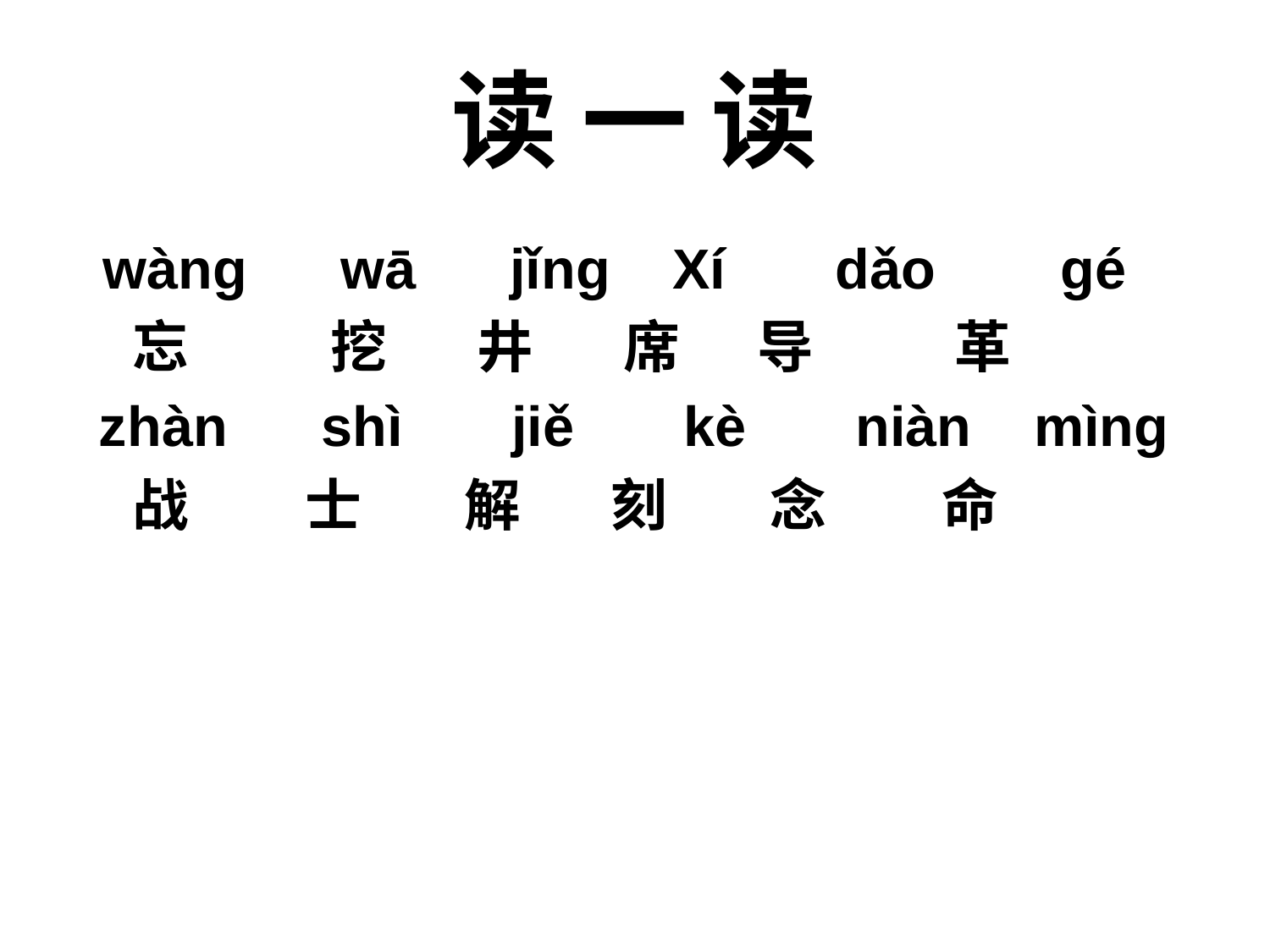

# 读 一 读
    wàng      wā      jǐnɡ    Xí       dǎo        gé
    忘           挖       井       席      导           革
  zhàn      shì       jiě       kè       niàn    mìng
    战         士        解       刻        念         命